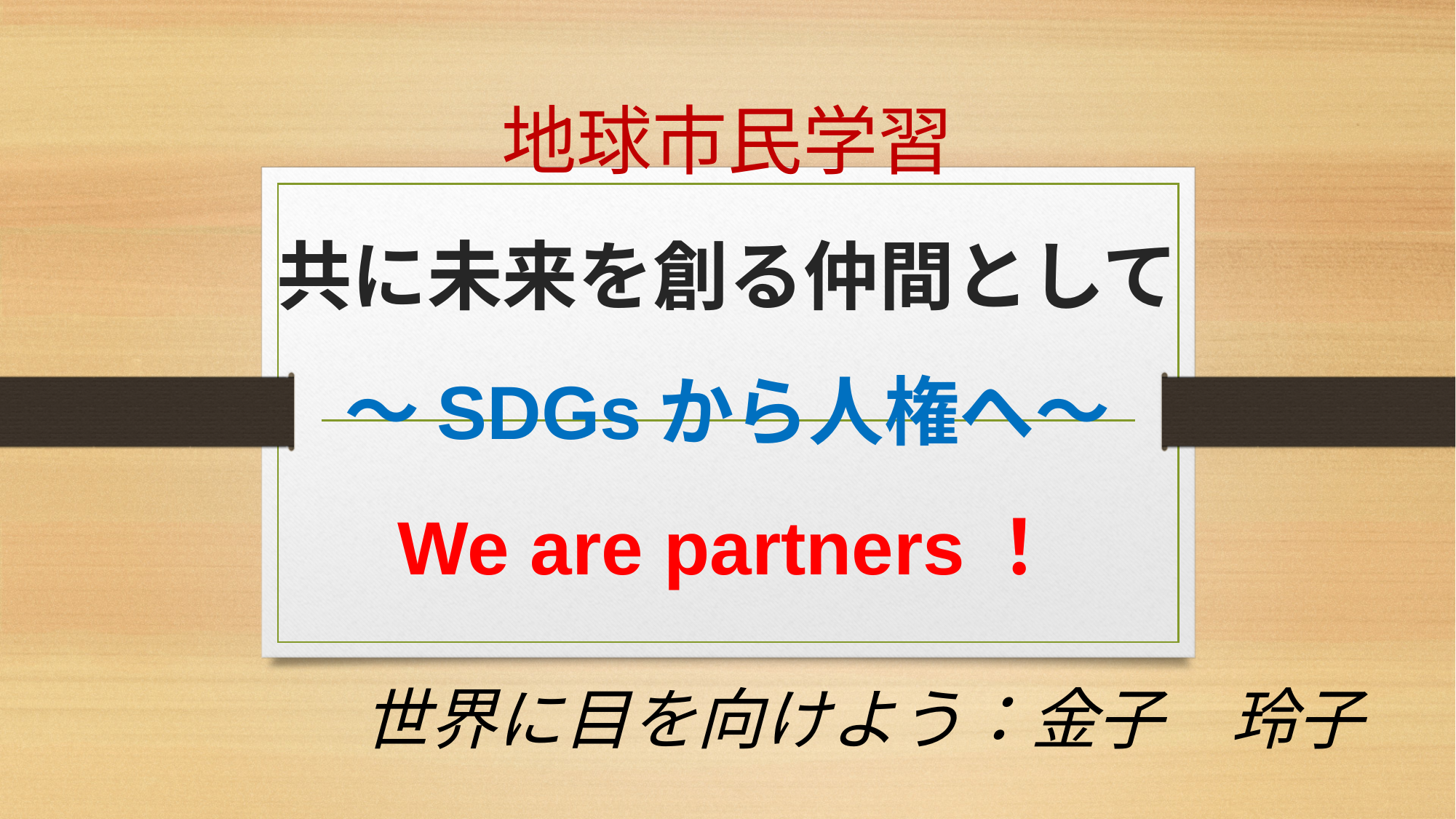

# 地球市民学習 共に未来を創る仲間として ～SDGsから人権へ～ We are partners！
世界に目を向けよう：金子　玲子